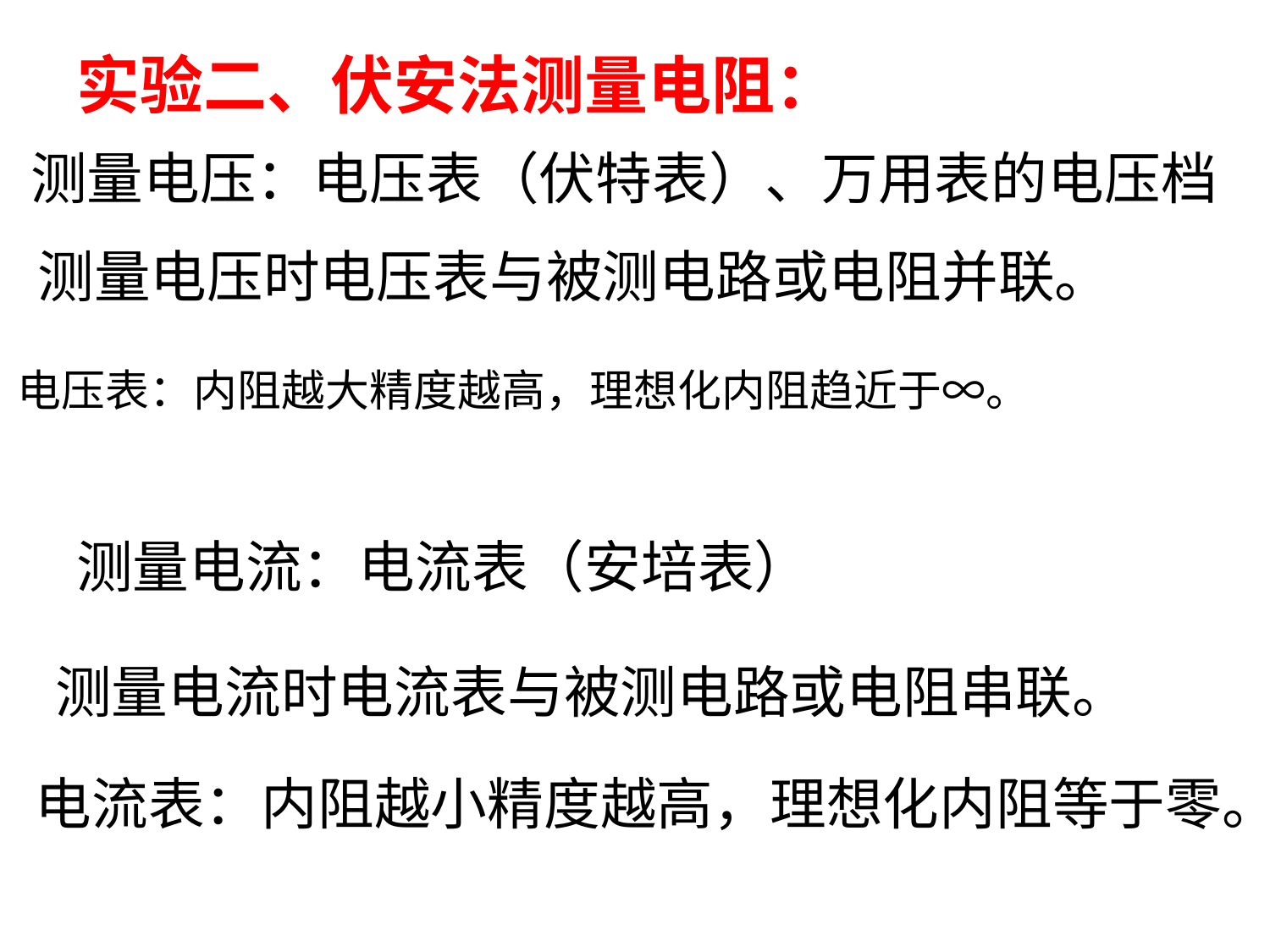

# 实验二、伏安法测量电阻：
测量电压：电压表（伏特表）、万用表的电压档
测量电压时电压表与被测电路或电阻并联。
电压表：内阻越大精度越高，理想化内阻趋近于∞。
测量电流：电流表（安培表）
测量电流时电流表与被测电路或电阻串联。
电流表：内阻越小精度越高，理想化内阻等于零。